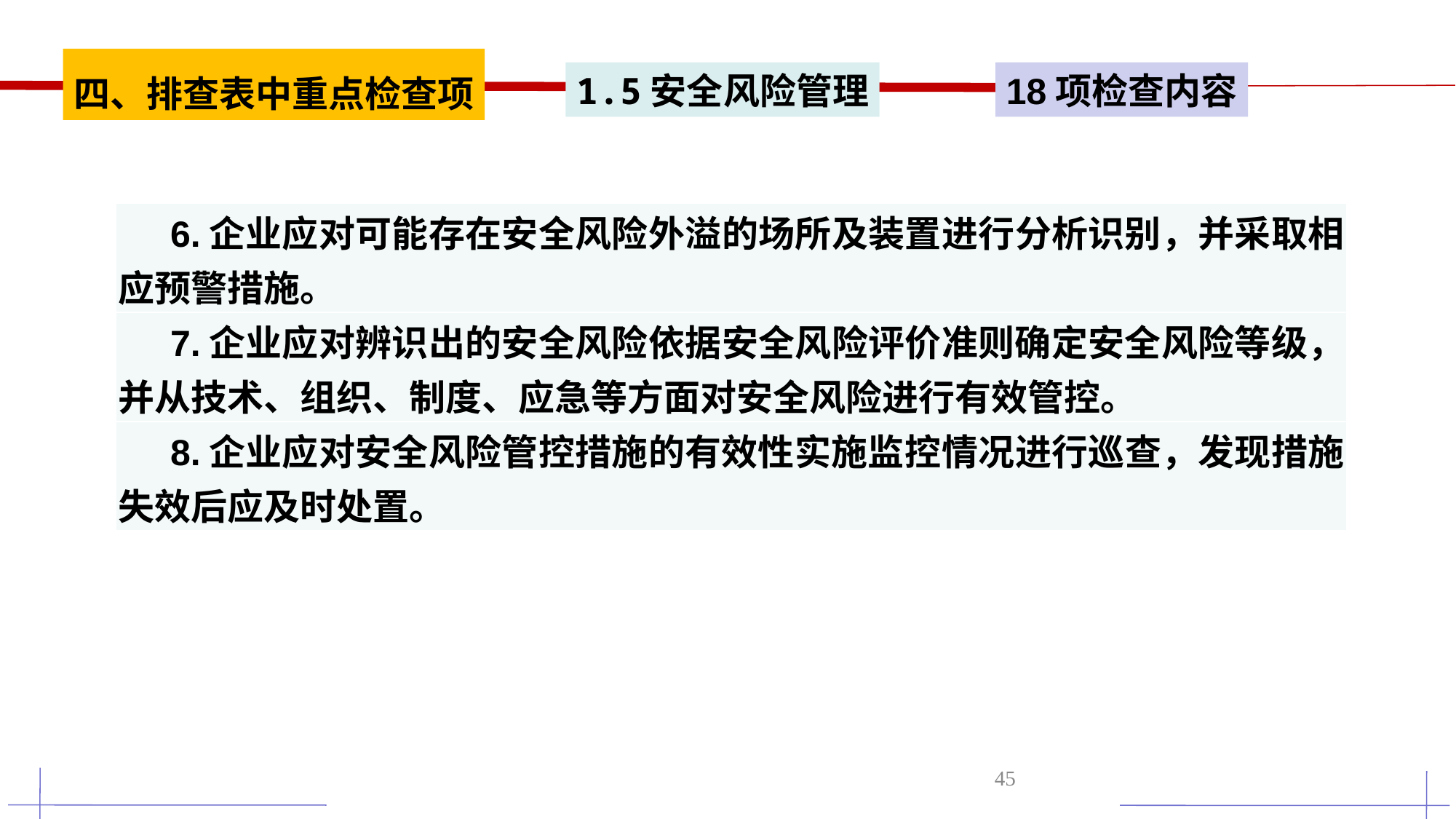

四、排查表中重点检查项
1.5安全风险管理
18项检查内容
| 6.企业应对可能存在安全风险外溢的场所及装置进行分析识别，并采取相应预警措施。 |
| --- |
| 7.企业应对辨识出的安全风险依据安全风险评价准则确定安全风险等级，并从技术、组织、制度、应急等方面对安全风险进行有效管控。 |
| 8.企业应对安全风险管控措施的有效性实施监控情况进行巡查，发现措施失效后应及时处置。 |
45